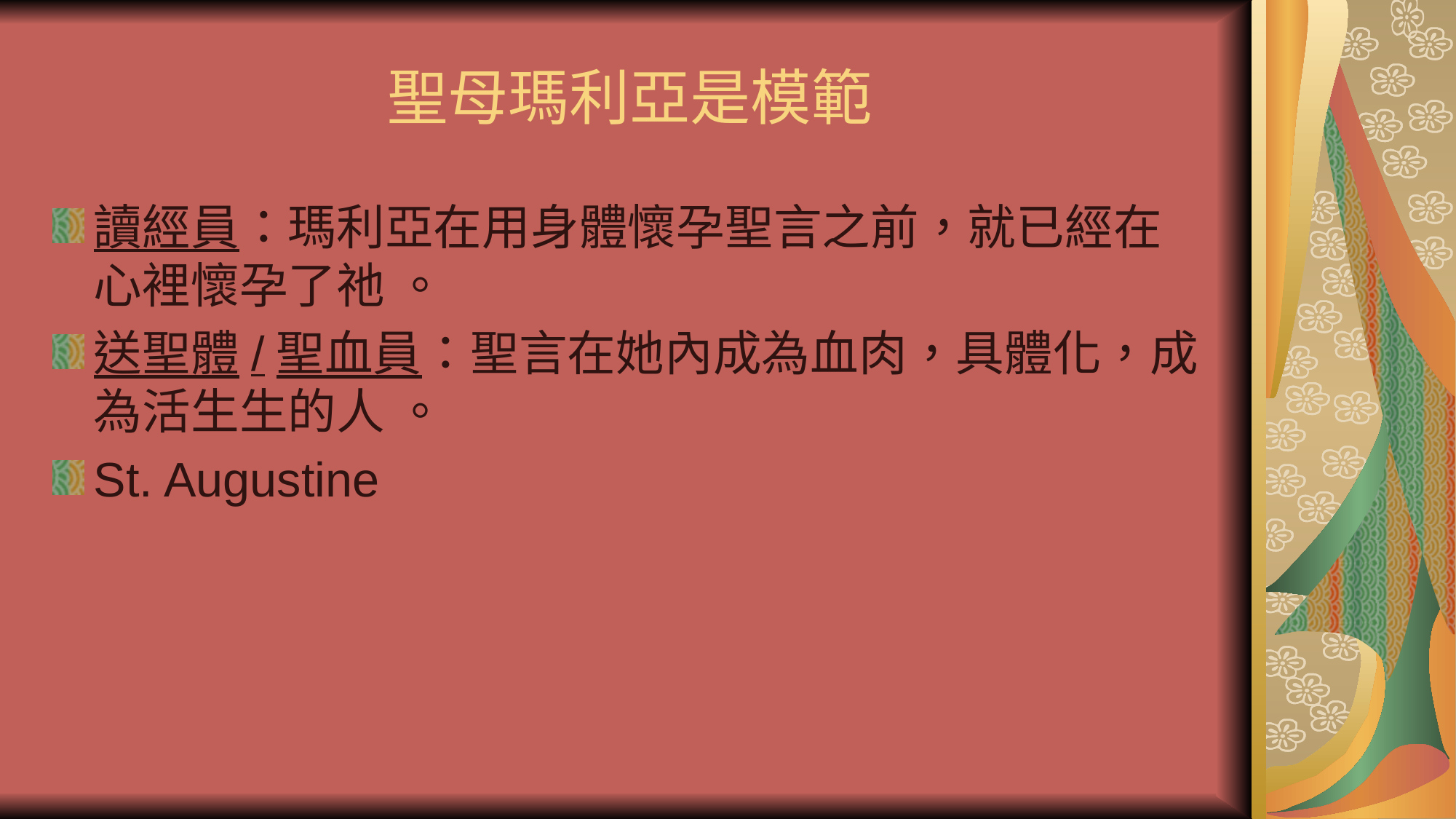

# 聖母瑪利亞是模範
讀經員：瑪利亞在用身體懷孕聖言之前，就已經在心裡懷孕了祂 。
送聖體/聖血員：聖言在她內成為血肉，具體化，成為活生生的人 。
St. Augustine